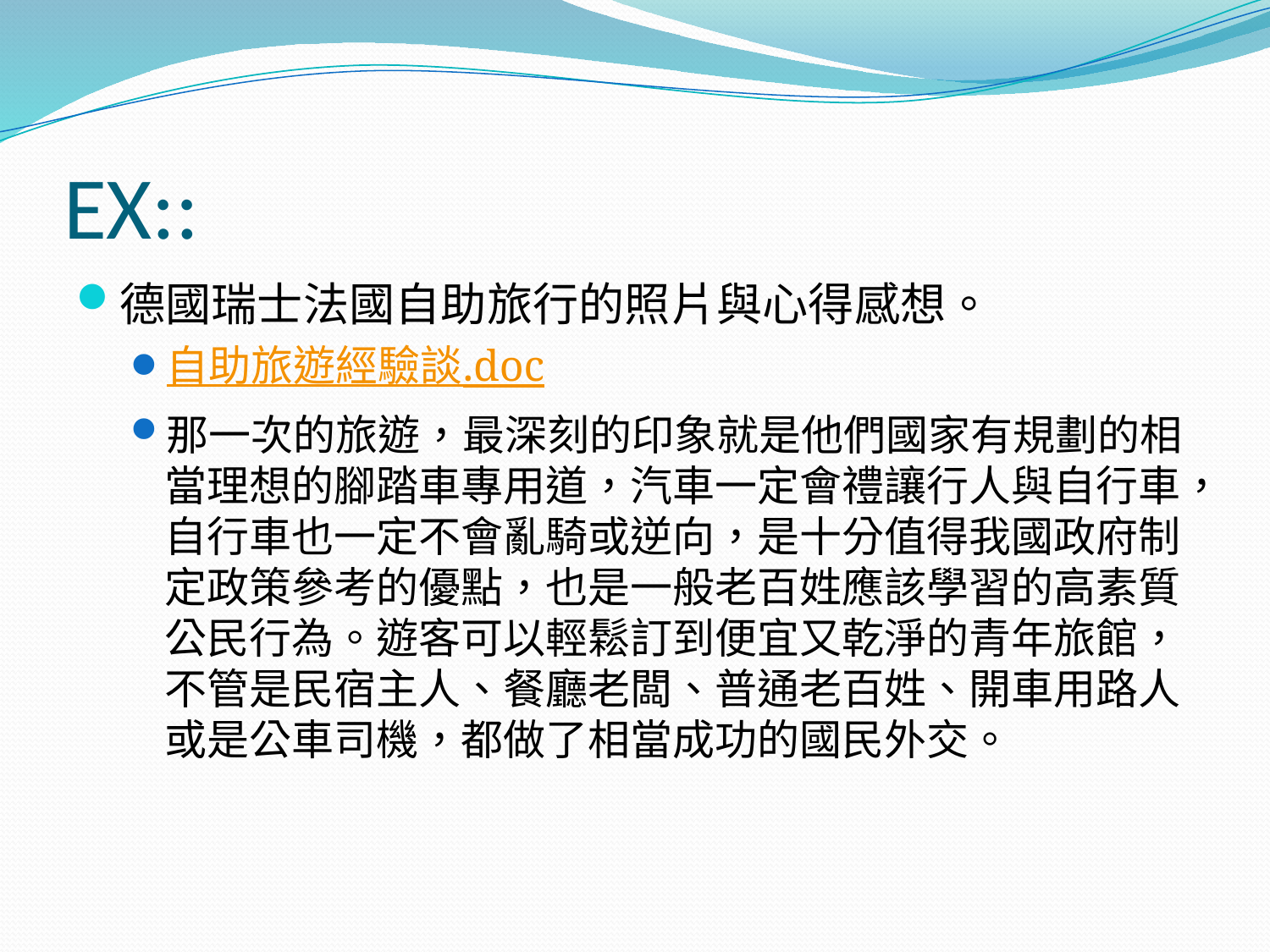

# EX::
德國瑞士法國自助旅行的照片與心得感想。
自助旅遊經驗談.doc
那一次的旅遊，最深刻的印象就是他們國家有規劃的相當理想的腳踏車專用道，汽車一定會禮讓行人與自行車，自行車也一定不會亂騎或逆向，是十分值得我國政府制定政策參考的優點，也是一般老百姓應該學習的高素質公民行為。遊客可以輕鬆訂到便宜又乾淨的青年旅館，不管是民宿主人、餐廳老闆、普通老百姓、開車用路人或是公車司機，都做了相當成功的國民外交。